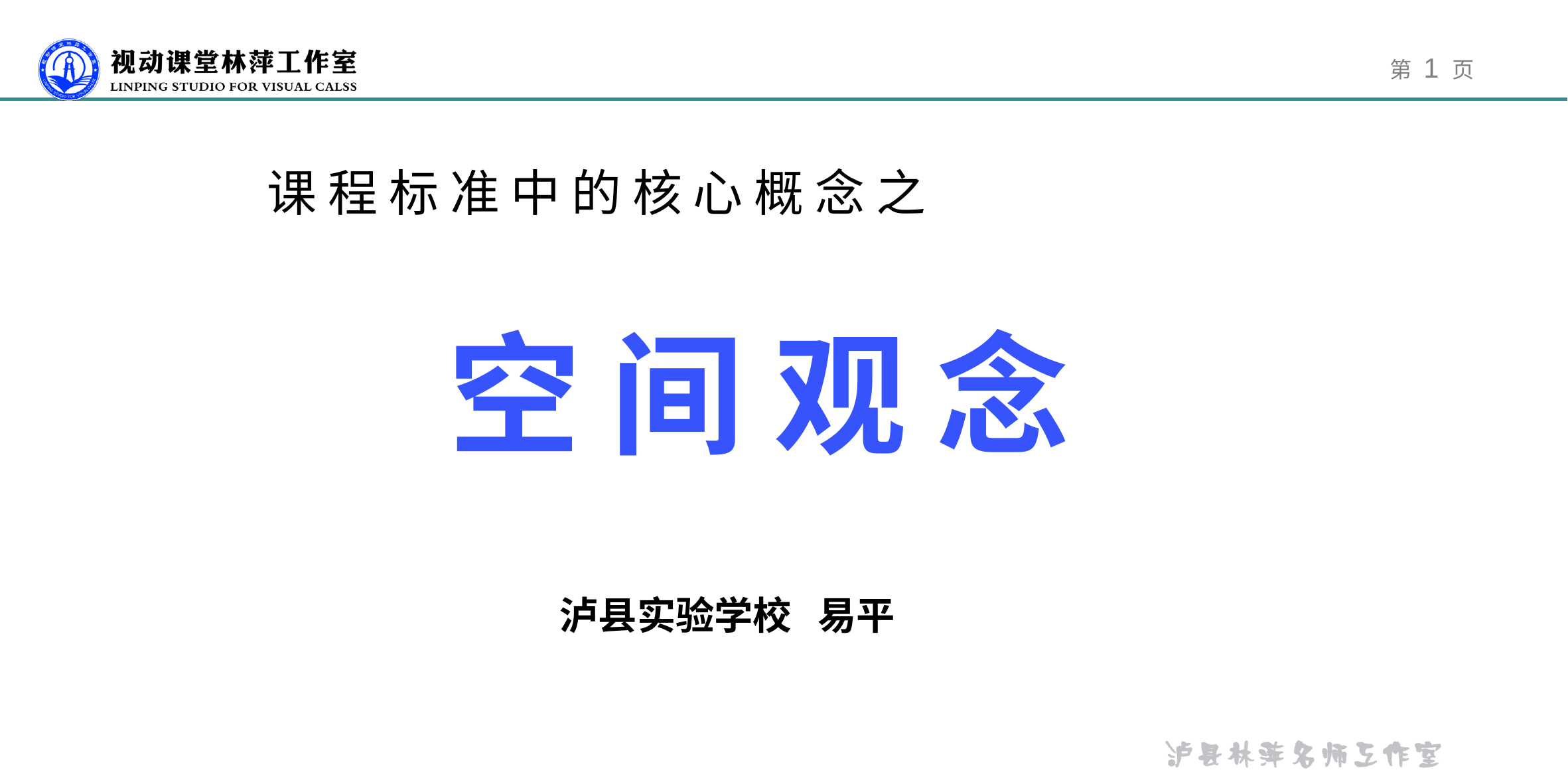

课 程 标 准 中 的 核 心 概 念 之

空 间 观 念
泸县实验学校   易平